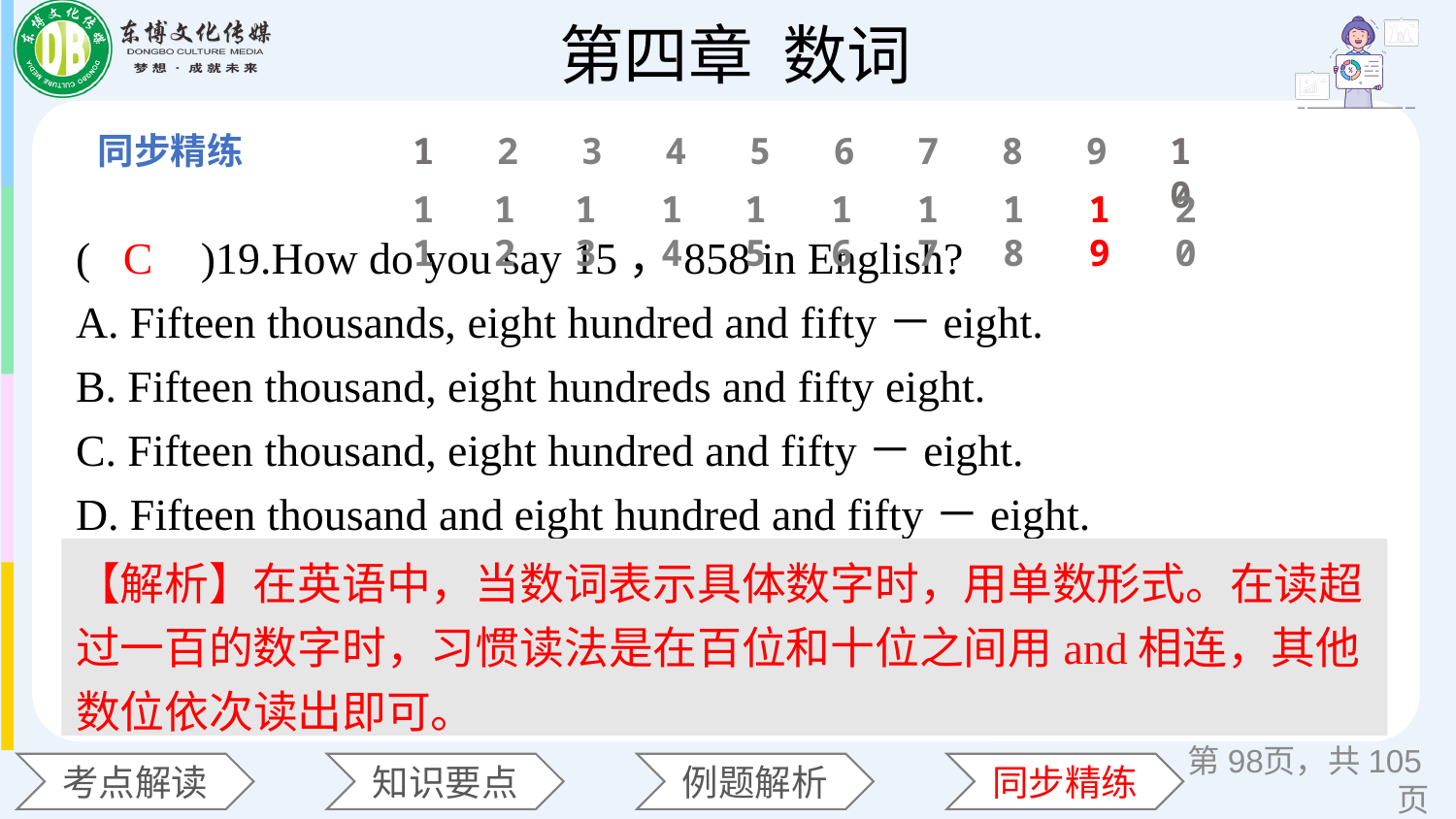

1
2
3
4
5
6
7
8
9
10
11
12
13
14
15
16
17
18
19
20
(　　)19.How do you say 15，858 in English?
A. Fifteen thousands, eight hundred and fifty－eight.
B. Fifteen thousand, eight hundreds and fifty eight.
C. Fifteen thousand, eight hundred and fifty－eight.
D. Fifteen thousand and eight hundred and fifty－eight.
C
【解析】在英语中，当数词表示具体数字时，用单数形式。在读超过一百的数字时，习惯读法是在百位和十位之间用and相连，其他数位依次读出即可。
第98页，共105页